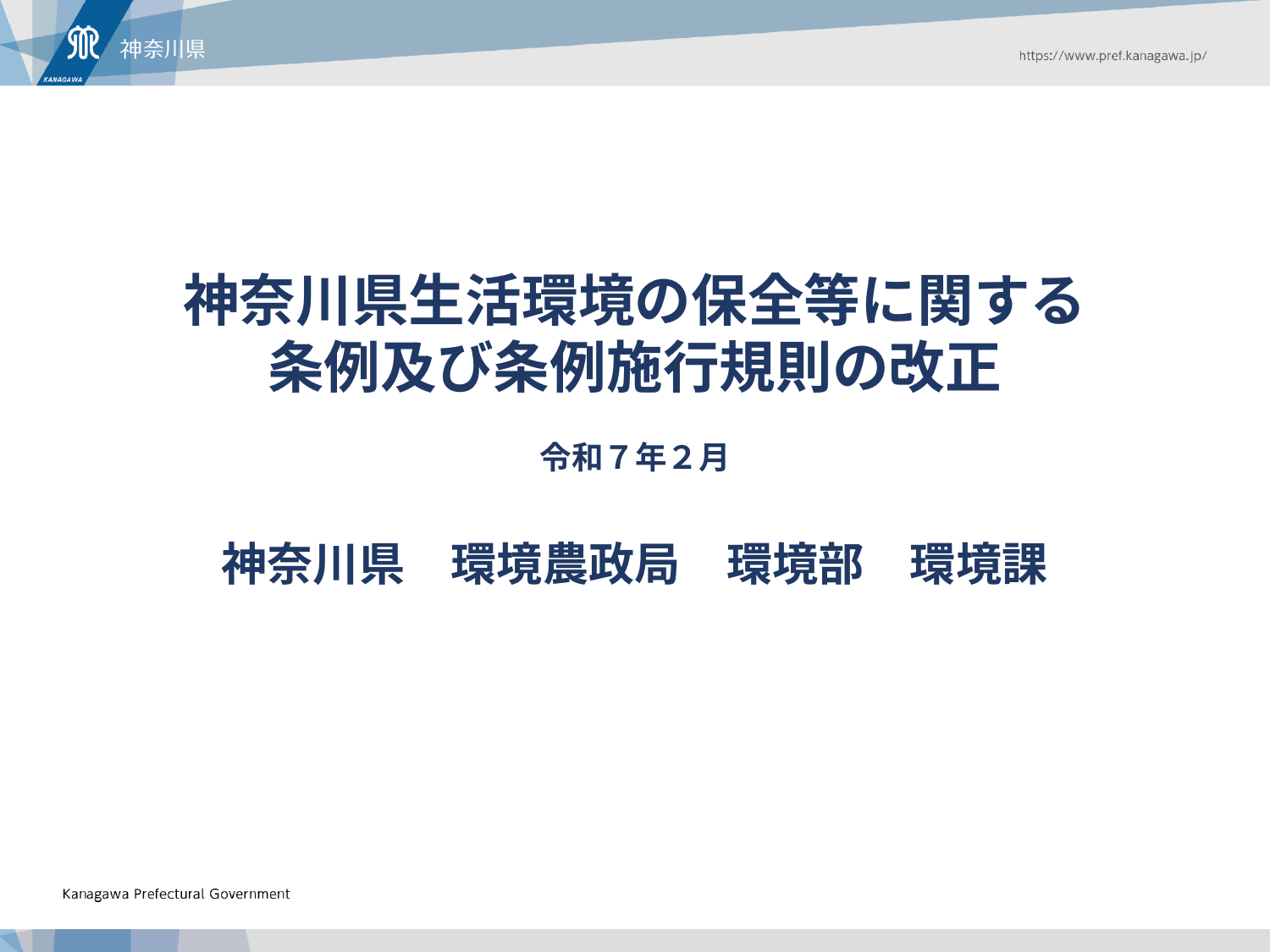

神奈川県生活環境の保全等に関する
条例及び条例施行規則の改正

令和７年２月

神奈川県　環境農政局　環境部　環境課